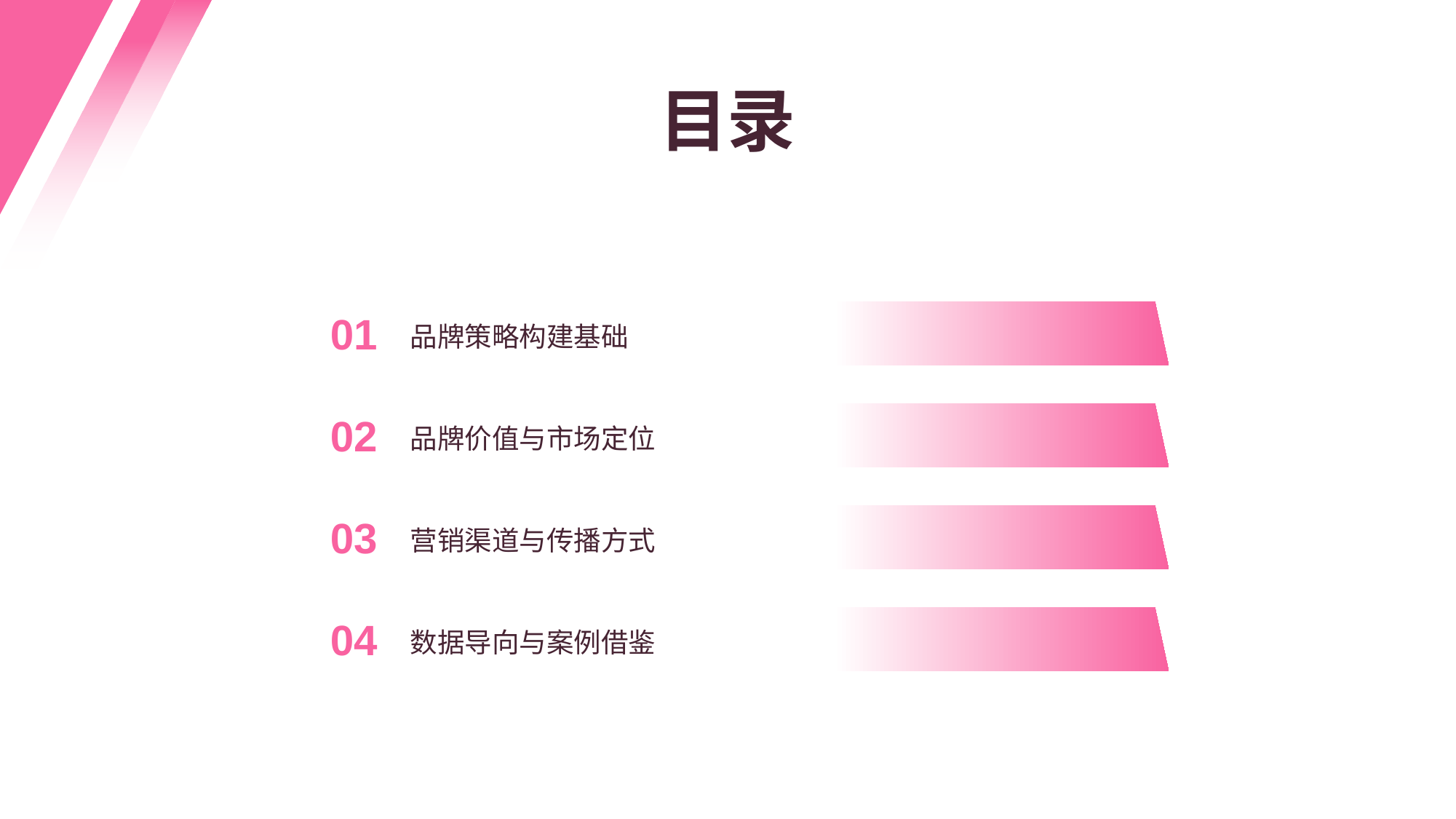

目录
品牌策略构建基础

01
品牌价值与市场定位

02
营销渠道与传播方式

03
数据导向与案例借鉴

04